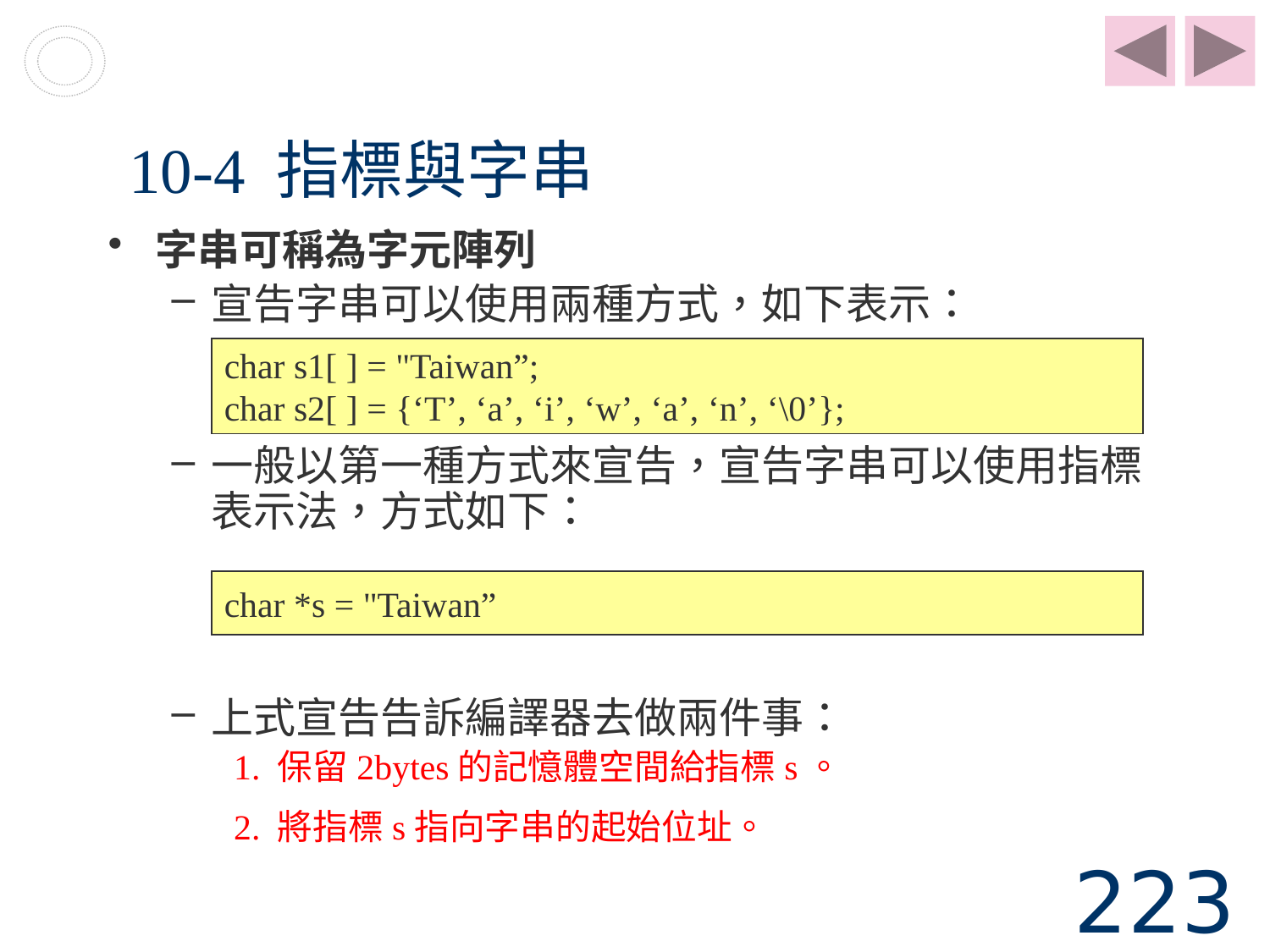

# 10-4 指標與字串
字串可稱為字元陣列
宣告字串可以使用兩種方式，如下表示：

一般以第一種方式來宣告，宣告字串可以使用指標表示法，方式如下：

上式宣告告訴編譯器去做兩件事：
       1. 保留2bytes的記憶體空間給指標s。
       2. 將指標s指向字串的起始位址。
char s1[ ] = "Taiwan”;
char s2[ ] = {‘T’, ‘a’, ‘i’, ‘w’, ‘a’, ‘n’, ‘\0’};
char *s = "Taiwan”
223